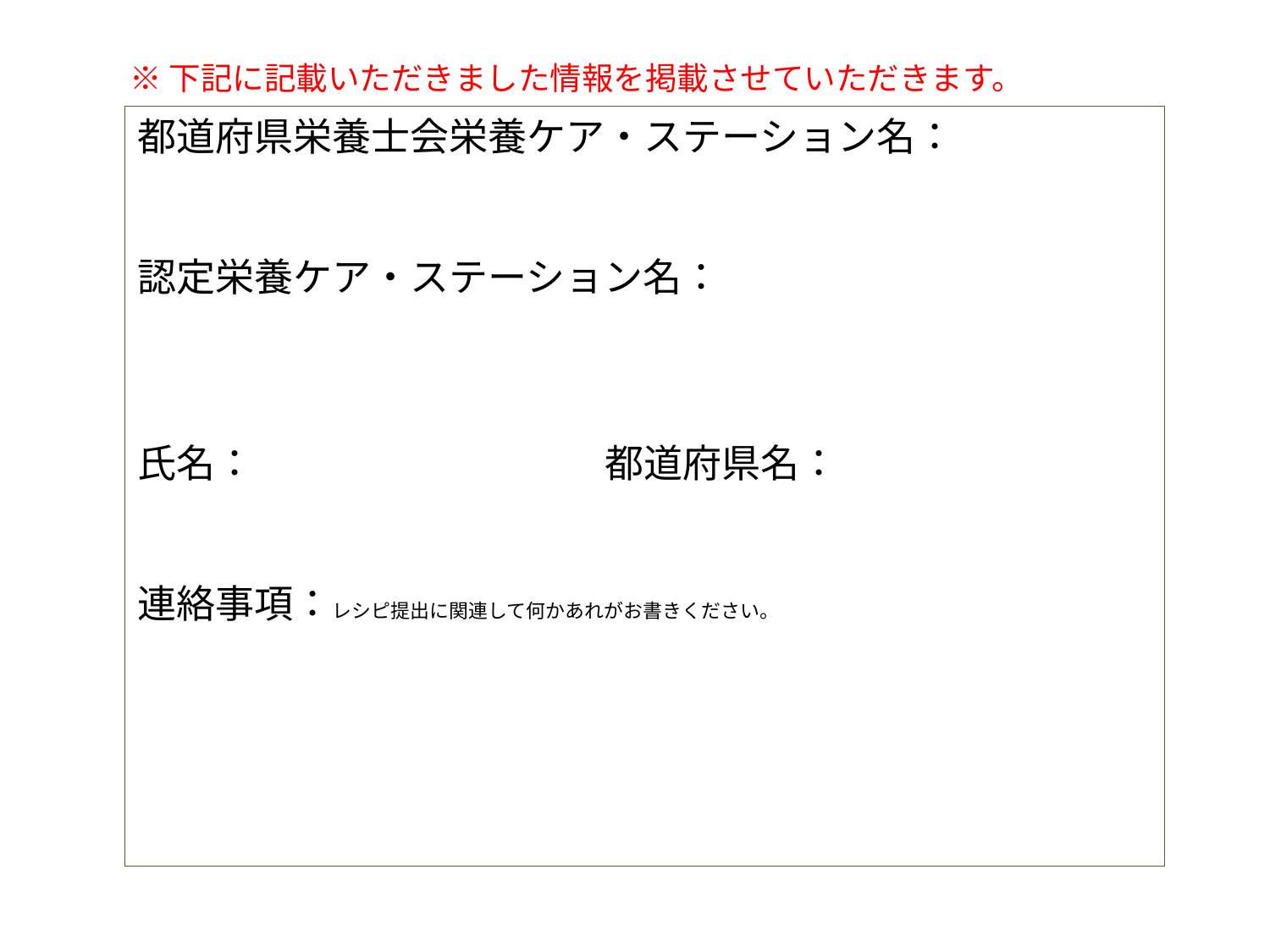

※下記に記載いただきました情報を掲載させていただきます。
都道府県栄養士会栄養ケア・ステーション名：

認定栄養ケア・ステーション名：

氏名：　　　　　　　　　都道府県名：

連絡事項：レシピ提出に関連して何かあれがお書きください。